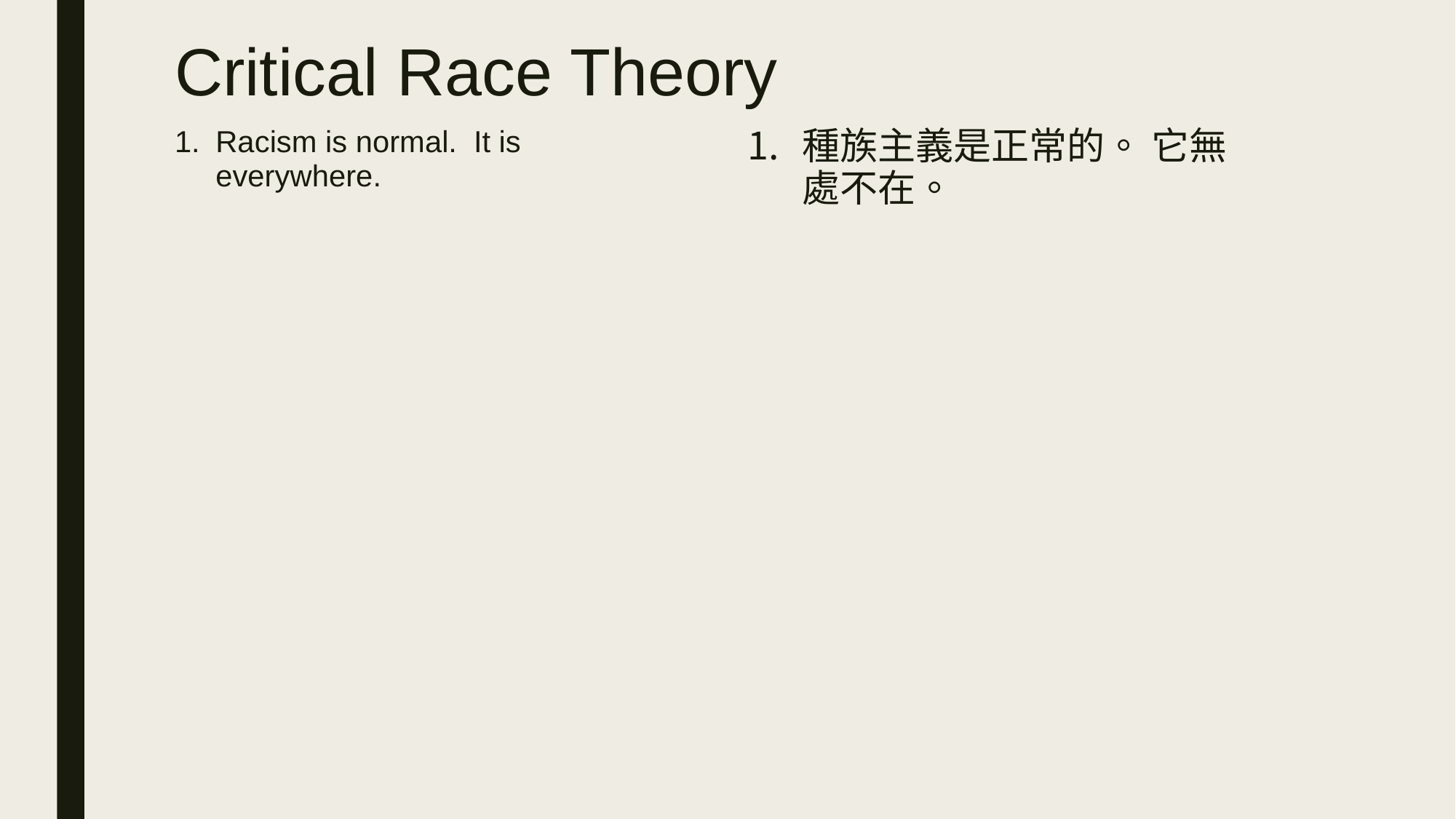

# Critical Race Theory
Racism is normal.  It is everywhere.
種族主義是正常的。 它無處不在。